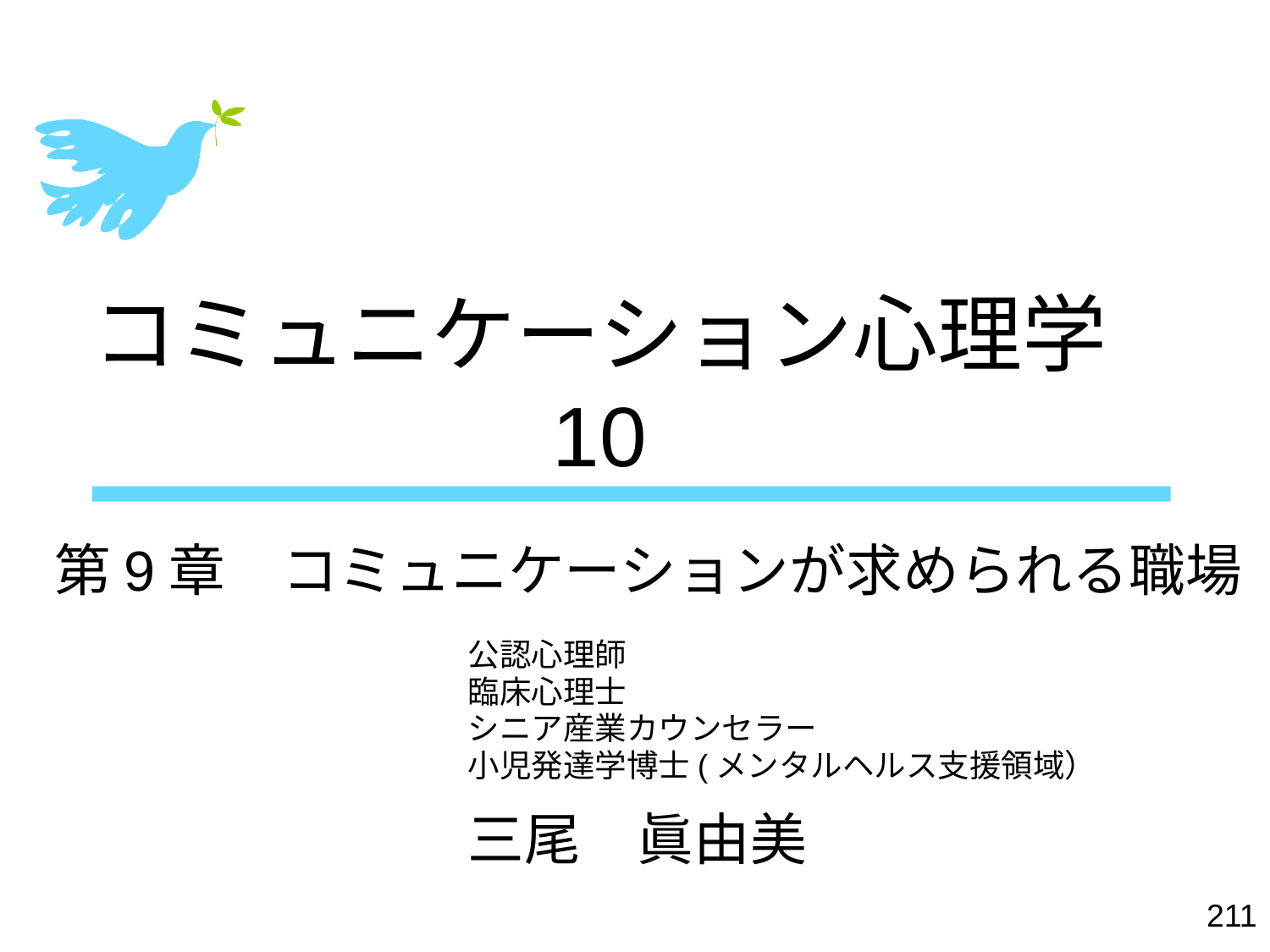

# コミュニケーション心理学 10
第9章　コミュニケーションが求められる職場

公認心理師
臨床心理士
シニア産業カウンセラー
小児発達学博士(メンタルヘルス支援領域）

三尾　眞由美
211